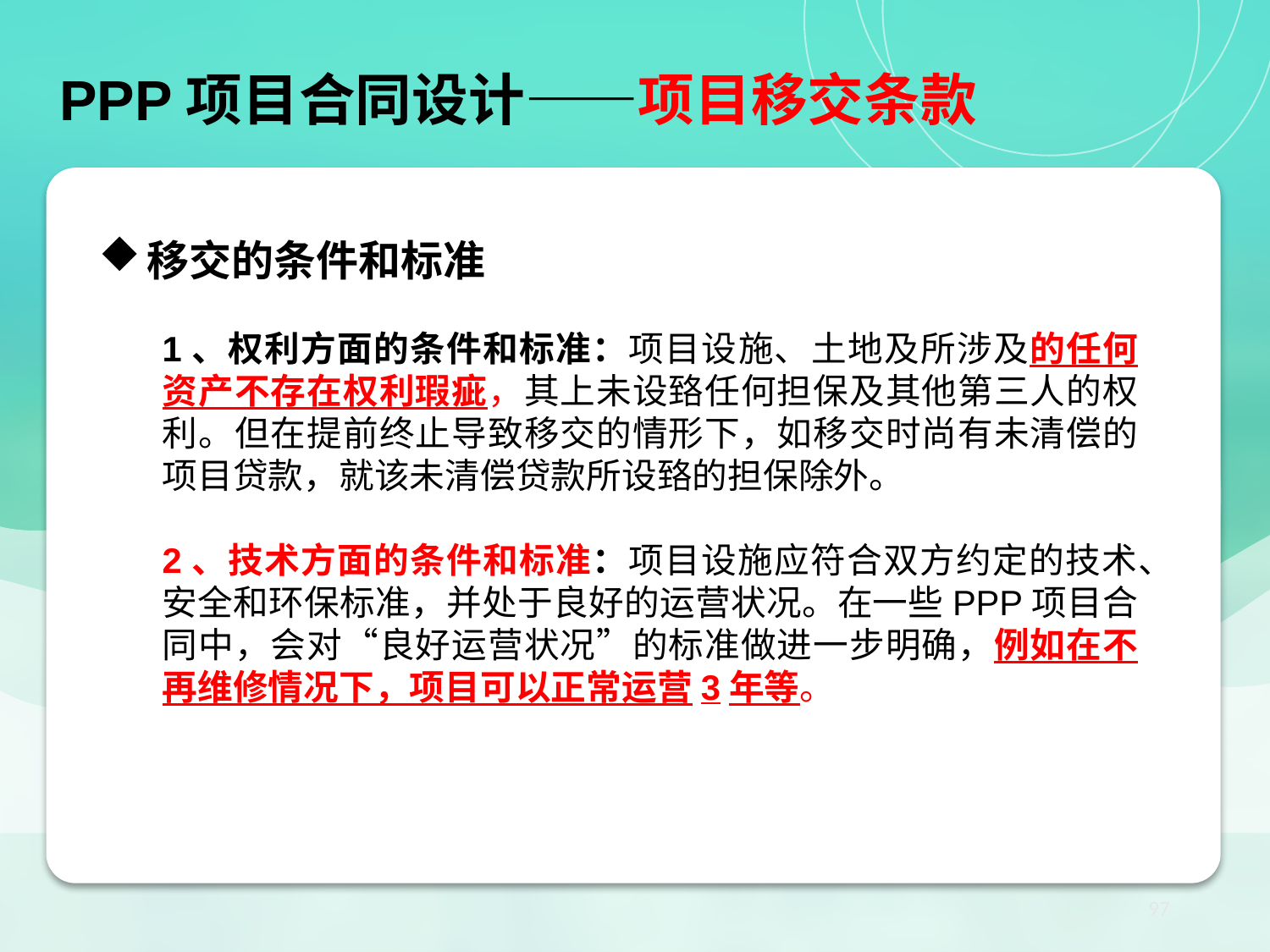

PPP项目合同设计——项目移交条款
【小结】PPP项目核心法律关系：项目合同
移交的条件和标准

1、权利方面的条件和标准：项目设施、土地及所涉及的任何资产不存在权利瑕疵，其上未设臵任何担保及其他第三人的权利。但在提前终止导致移交的情形下，如移交时尚有未清偿的项目贷款，就该未清偿贷款所设臵的担保除外。

2、技术方面的条件和标准：项目设施应符合双方约定的技术、安全和环保标准，并处于良好的运营状况。在一些PPP项目合同中，会对“良好运营状况”的标准做进一步明确，例如在不再维修情况下，项目可以正常运营3年等。

97